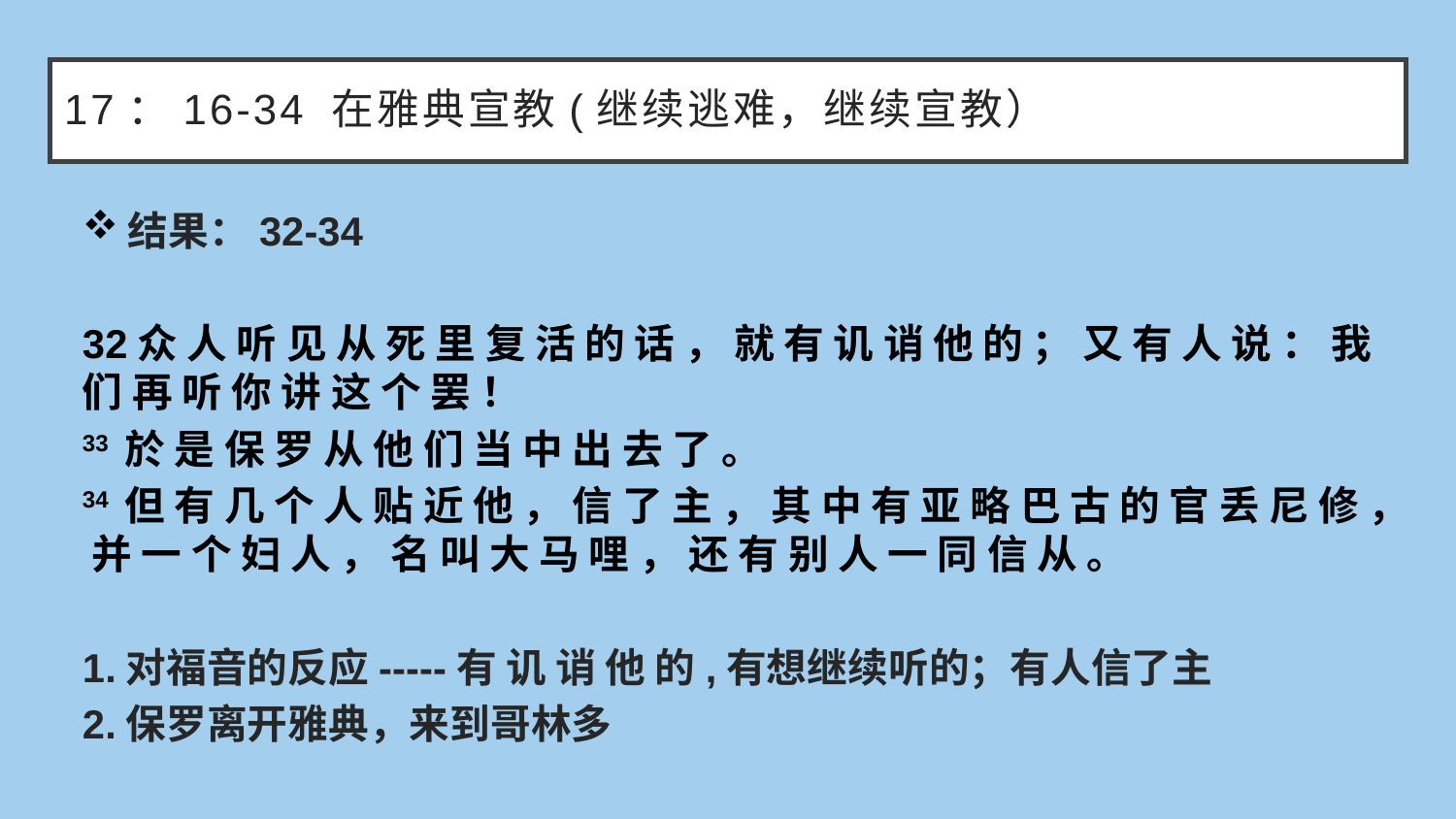

# 17：16-34 在雅典宣教(继续逃难，继续宣教）
结果：32-34

32众 人 听 见 从 死 里 复 活 的 话 ， 就 有 讥 诮 他 的 ； 又 有 人 说 ： 我 们 再 听 你 讲 这 个 罢 ！
33 於 是 保 罗 从 他 们 当 中 出 去 了 。
34 但 有 几 个 人 贴 近 他 ， 信 了 主 ， 其 中 有 亚 略 巴 古 的 官 丢 尼 修 ， 并 一 个 妇 人 ， 名 叫 大 马 哩 ， 还 有 别 人 一 同 信 从 。

1.对福音的反应-----有 讥 诮 他 的,有想继续听的；有人信了主
2.保罗离开雅典，来到哥林多